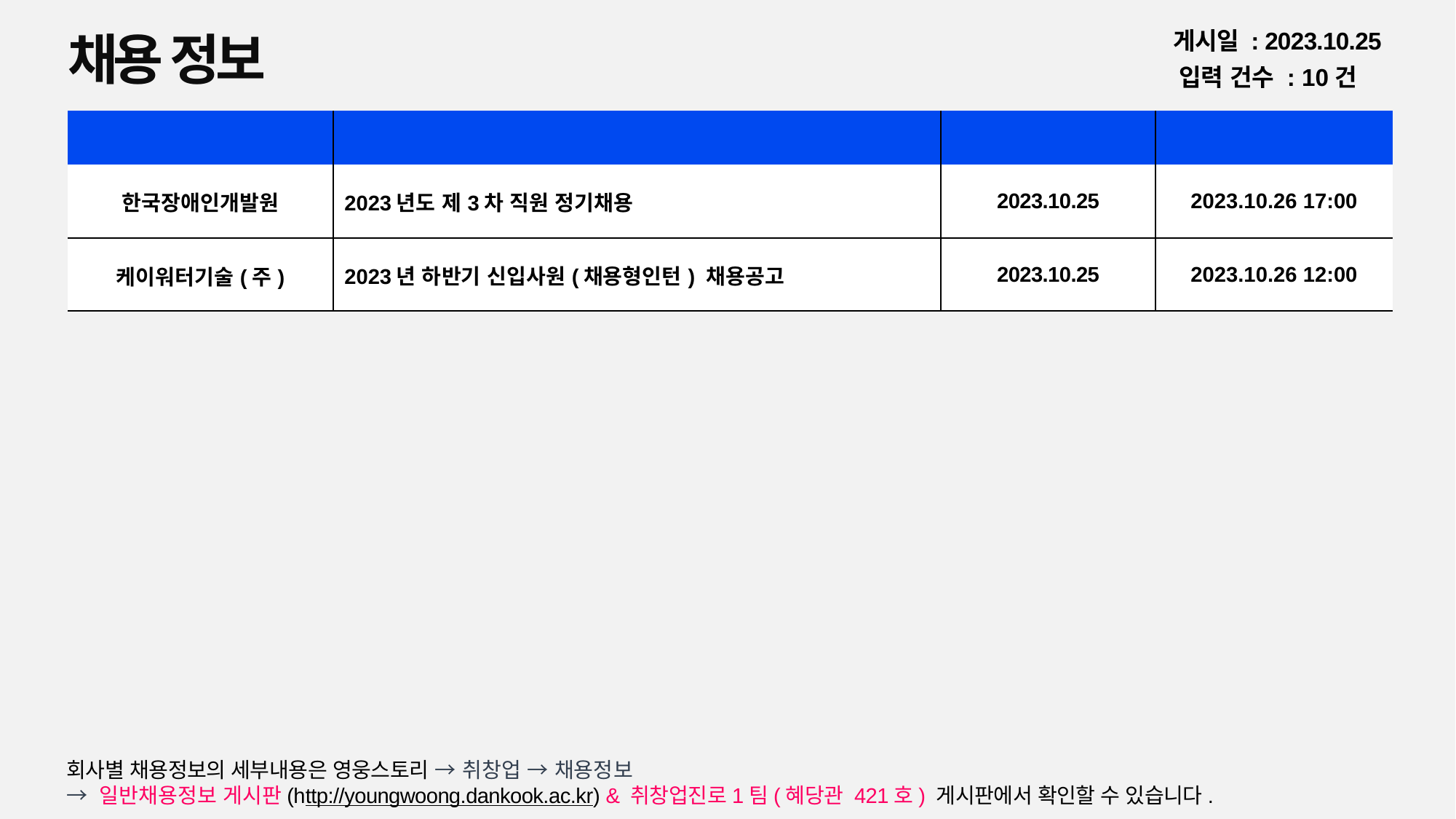

채용 정보
게시일 : 2023.10.25
입력 건수 : 10건
| 회사명 | 공고명 | 등록일 | 마감일 |
| --- | --- | --- | --- |
| 한국장애인개발원 | 2023년도 제3차 직원 정기채용 | 2023.10.25 | 2023.10.26 17:00 |
| 케이워터기술(주) | 2023년 하반기 신입사원(채용형인턴) 채용공고 | 2023.10.25 | 2023.10.26 12:00 |
회사별 채용정보의 세부내용은 영웅스토리 → 취창업 → 채용정보
→ 일반채용정보 게시판(http://youngwoong.dankook.ac.kr) & 취창업진로1팀(혜당관 421호) 게시판에서 확인할 수 있습니다.